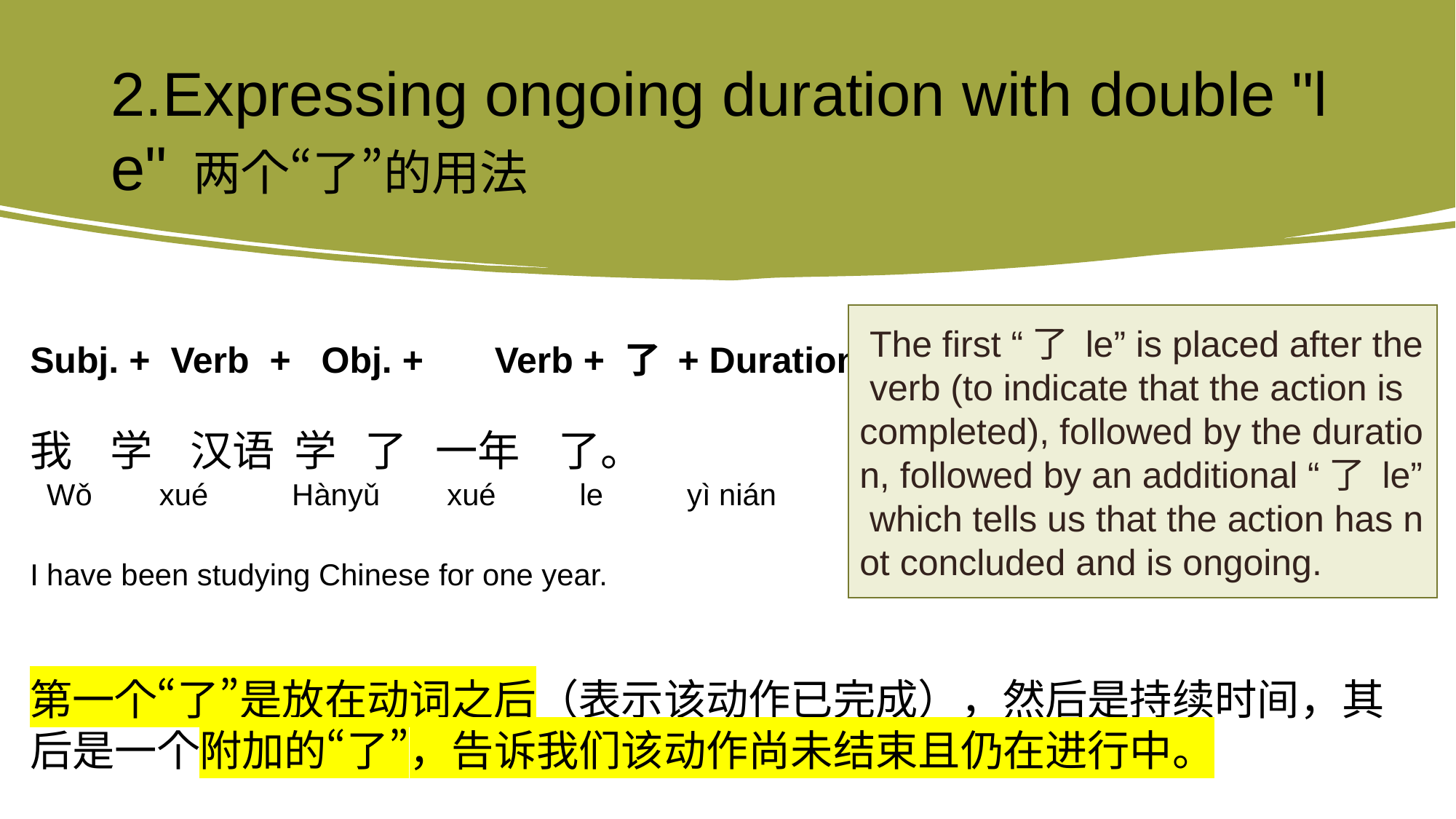

# 2.Expressing ongoing duration with double "le" 两个“了”的用法

Subj. +  Verb  +   Obj. +       Verb + 了 + Duration +      了

我    学    汉语  学   了   一年    了。
  Wǒ        xué          Hànyǔ        xué          le          yì nián             le

I have been studying Chinese for one year.

第一个“了”是放在动词之后（表示该动作已完成），然后是持续时间，其后是一个附加的“了”，告诉我们该动作尚未结束且仍在进行中。
 The first “了 le” is placed after the verb (to indicate that the action is completed), followed by the duration, followed by an additional “了 le” which tells us that the action has not concluded and is ongoing.